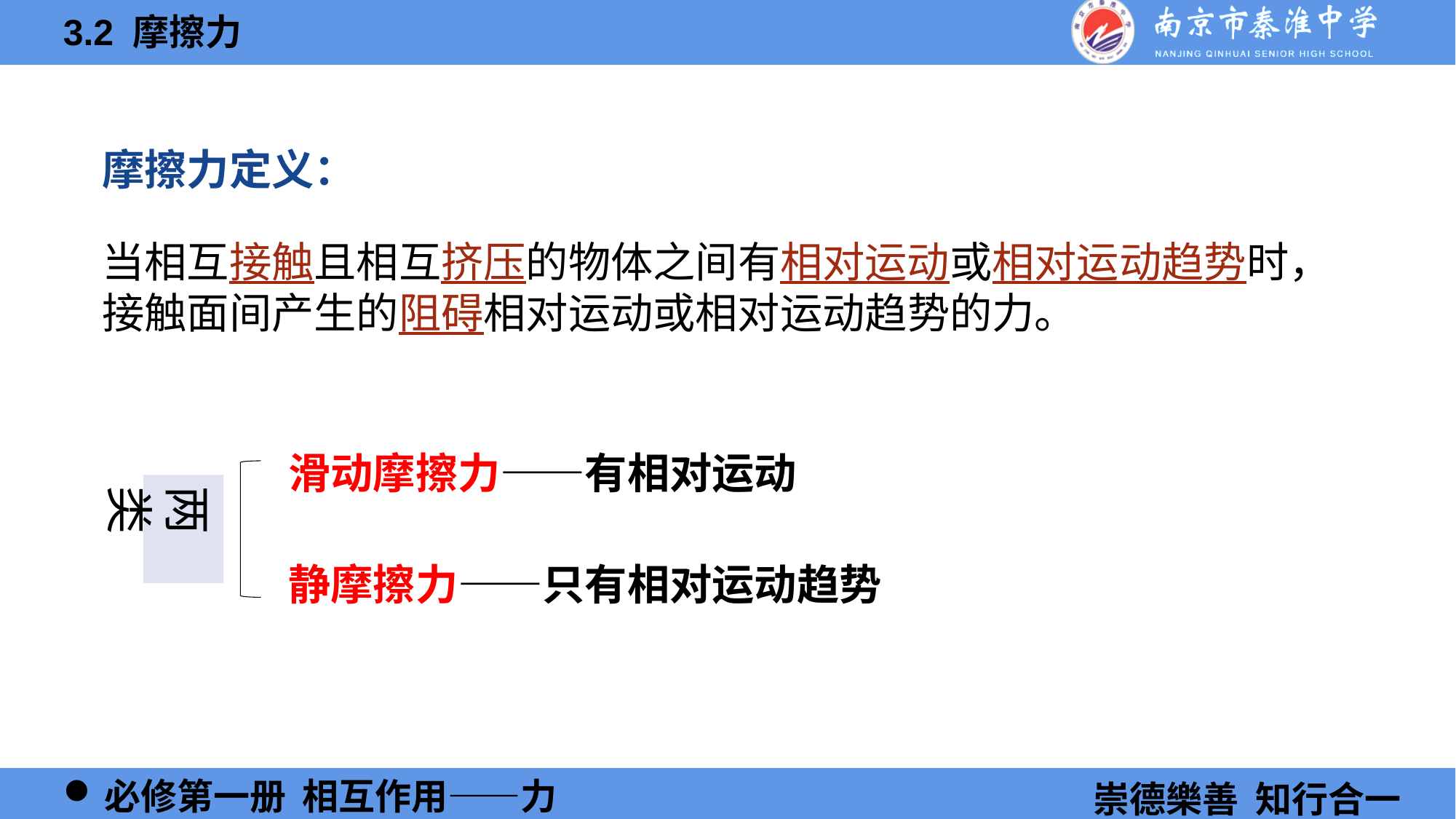

摩擦力定义：
当相互接触且相互挤压的物体之间有相对运动或相对运动趋势时，接触面间产生的阻碍相对运动或相对运动趋势的力。
滑动摩擦力——有相对运动

两类
静摩擦力——只有相对运动趋势